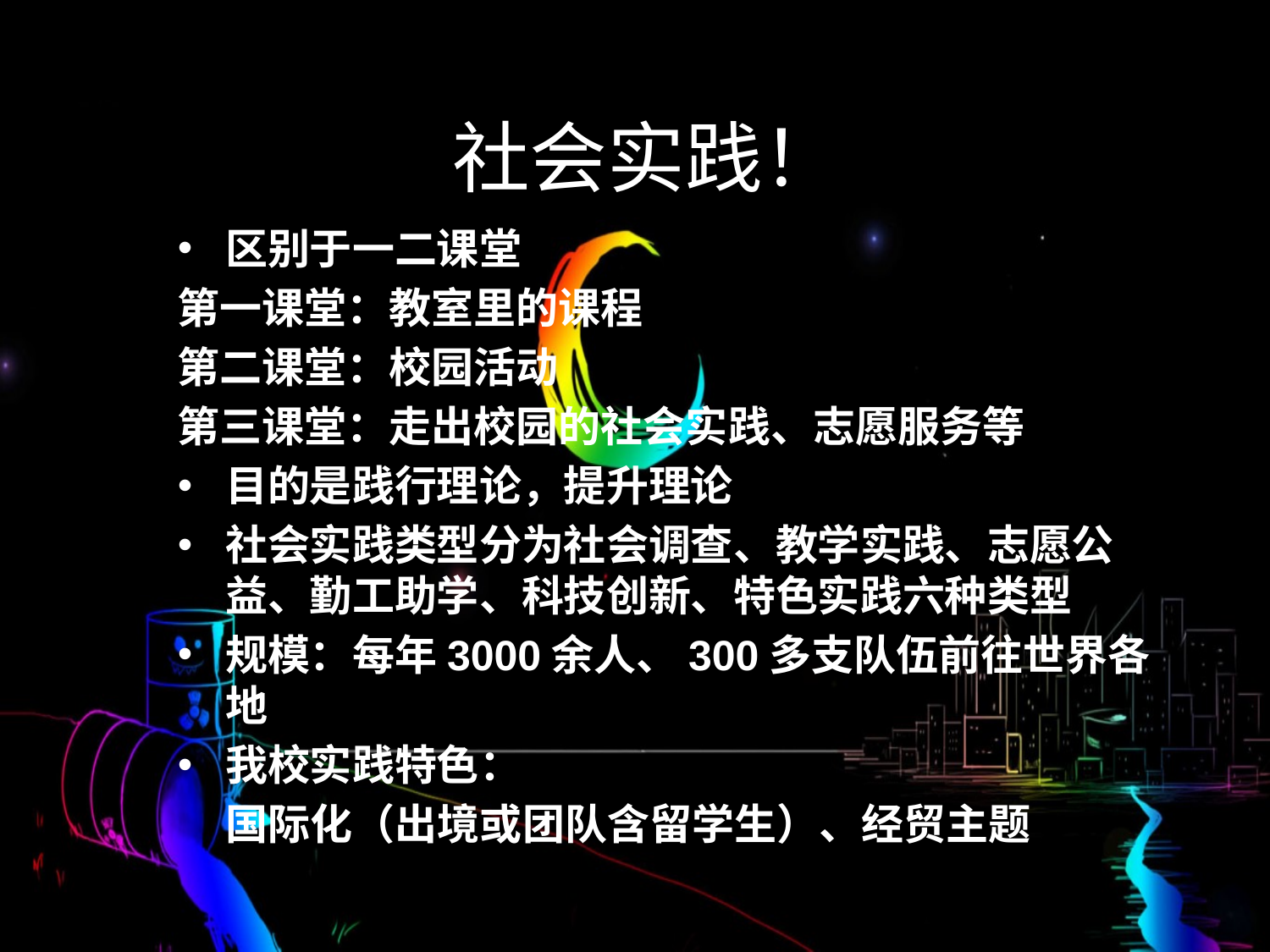

# 社会实践！
区别于一二课堂
第一课堂：教室里的课程
第二课堂：校园活动
第三课堂：走出校园的社会实践、志愿服务等
目的是践行理论，提升理论
社会实践类型分为社会调查、教学实践、志愿公益、勤工助学、科技创新、特色实践六种类型
规模：每年3000余人、300多支队伍前往世界各地
我校实践特色：
    国际化（出境或团队含留学生）、经贸主题